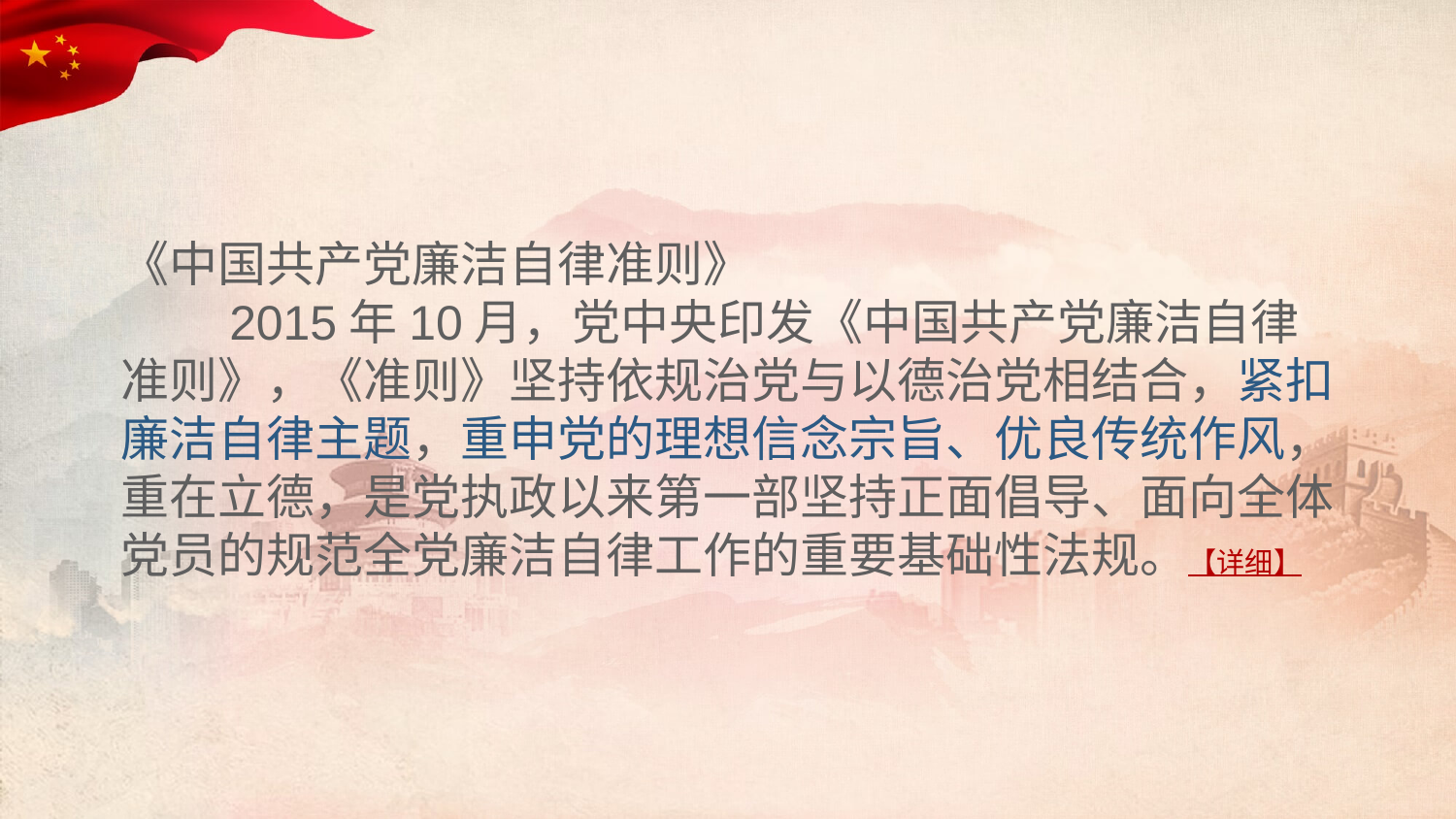

《中国共产党廉洁自律准则》
　　2015年10月，党中央印发《中国共产党廉洁自律准则》，《准则》坚持依规治党与以德治党相结合，紧扣廉洁自律主题，重申党的理想信念宗旨、优良传统作风，重在立德，是党执政以来第一部坚持正面倡导、面向全体党员的规范全党廉洁自律工作的重要基础性法规。【详细】